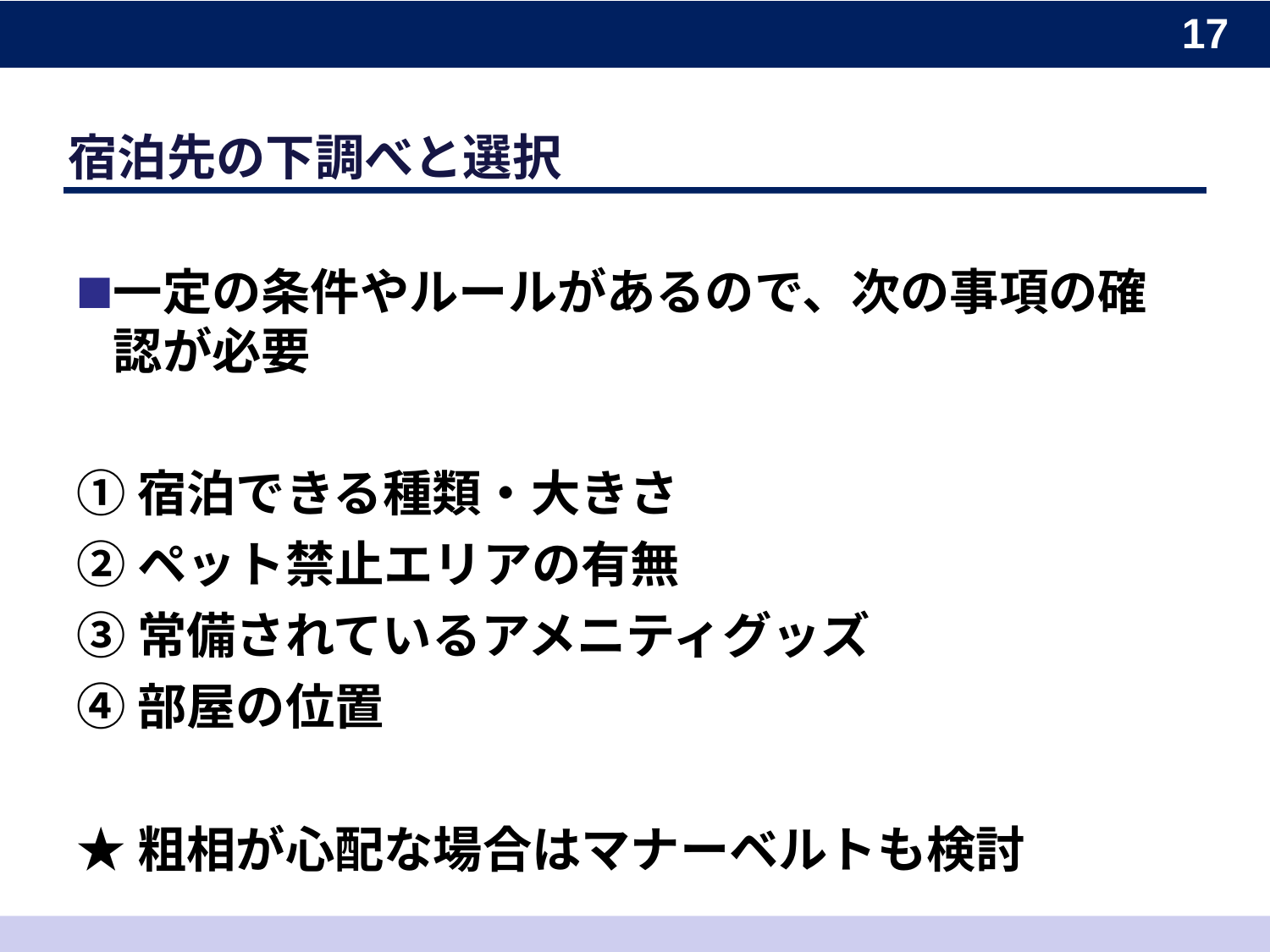

17
# 宿泊先の下調べと選択
一定の条件やルールがあるので、次の事項の確認が必要

①宿泊できる種類・大きさ
②ペット禁止エリアの有無
③常備されているアメニティグッズ
④部屋の位置

★粗相が心配な場合はマナーベルトも検討